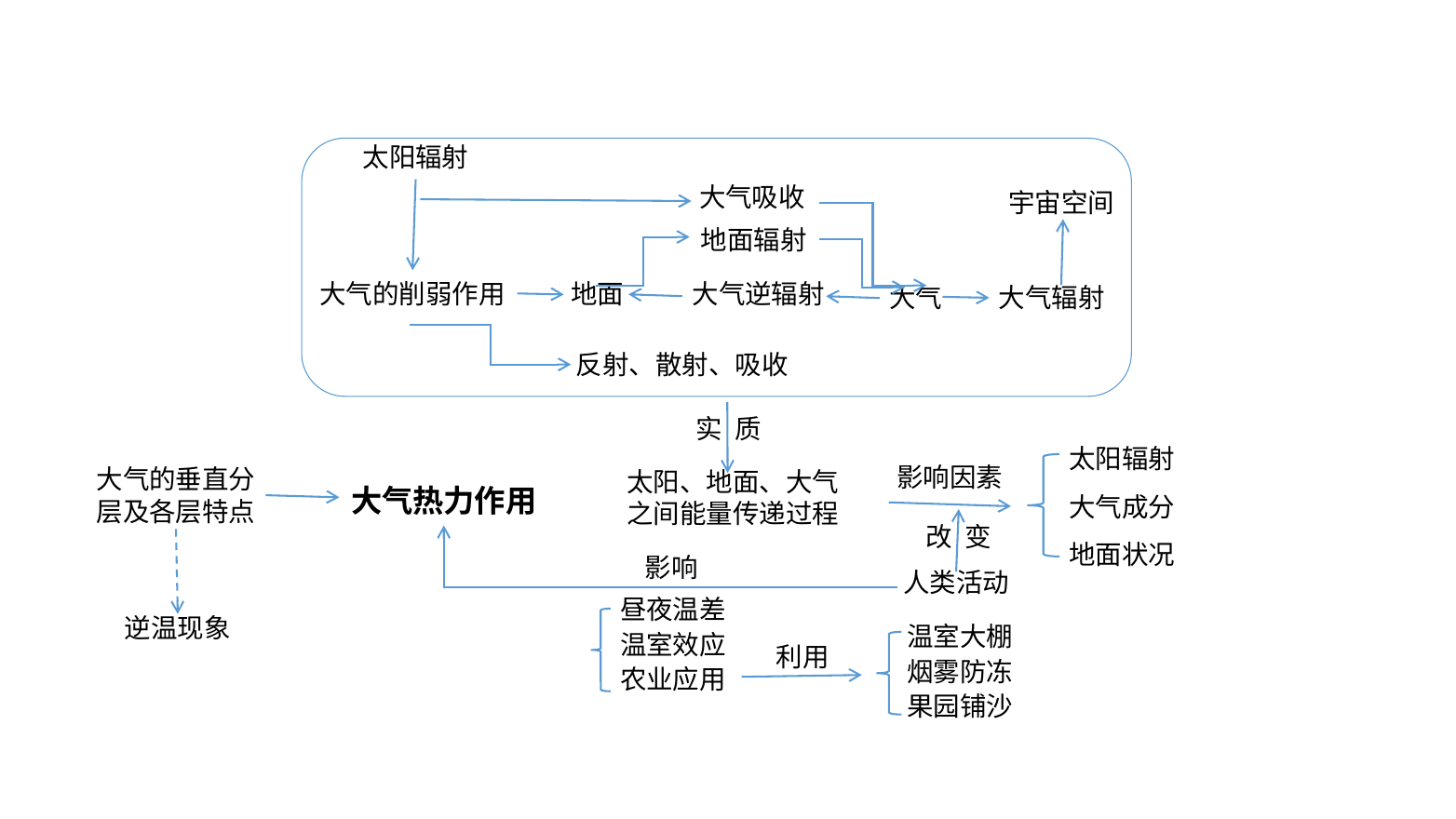

太阳辐射

大气吸收
宇宙空间
地面辐射
大气的削弱作用
地面
大气逆辐射
大气
大气辐射
反射、散射、吸收
实  质
太阳辐射
大气成分
地面状况
影响因素

大气的垂直分层及各层特点
太阳、地面、大气之间能量传递过程
大气热力作用
改  变
影响
人类活动
昼夜温差
温室效应
农业应用
逆温现象

温室大棚
烟雾防冻
果园铺沙

利用